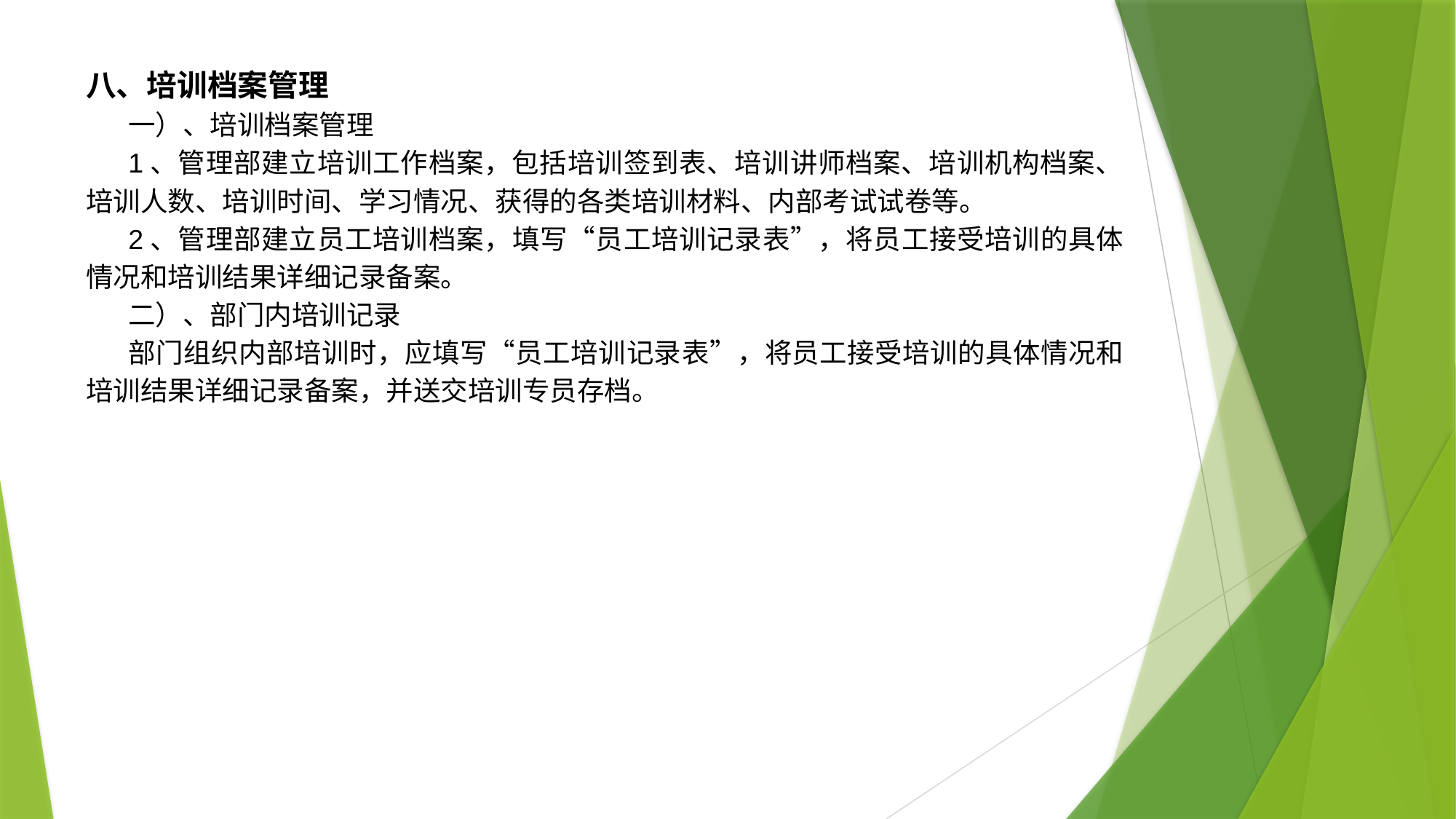

八、培训档案管理
一）、培训档案管理
1、管理部建立培训工作档案，包括培训签到表、培训讲师档案、培训机构档案、培训人数、培训时间、学习情况、获得的各类培训材料、内部考试试卷等。
2、管理部建立员工培训档案，填写“员工培训记录表”，将员工接受培训的具体情况和培训结果详细记录备案。
二）、部门内培训记录
部门组织内部培训时，应填写“员工培训记录表”，将员工接受培训的具体情况和培训结果详细记录备案，并送交培训专员存档。